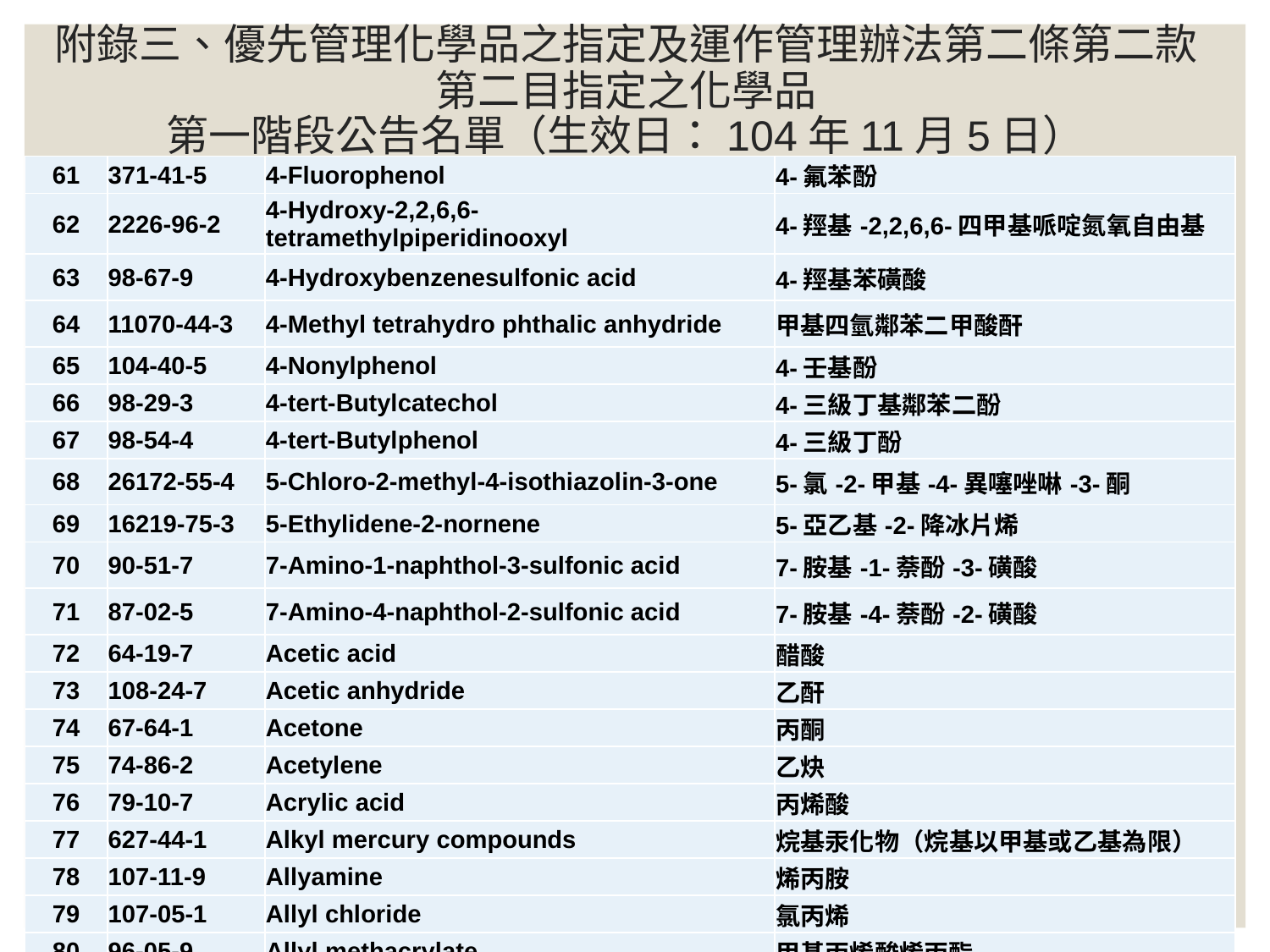

# 附錄三、優先管理化學品之指定及運作管理辦法第二條第二款第二目指定之化學品 第一階段公告名單（生效日：104年11月5日）
| 61 | 371-41-5 | 4-Fluorophenol | 4-氟苯酚 |
| --- | --- | --- | --- |
| 62 | 2226-96-2 | 4-Hydroxy-2,2,6,6-tetramethylpiperidinooxyl | 4-羥基-2,2,6,6-四甲基哌啶氮氧自由基 |
| 63 | 98-67-9 | 4-Hydroxybenzenesulfonic acid | 4-羥基苯磺酸 |
| 64 | 11070-44-3 | 4-Methyl tetrahydro phthalic anhydride | 甲基四氫鄰苯二甲酸酐 |
| 65 | 104-40-5 | 4-Nonylphenol | 4-壬基酚 |
| 66 | 98-29-3 | 4-tert-Butylcatechol | 4-三級丁基鄰苯二酚 |
| 67 | 98-54-4 | 4-tert-Butylphenol | 4-三級丁酚 |
| 68 | 26172-55-4 | 5-Chloro-2-methyl-4-isothiazolin-3-one | 5-氯-2-甲基-4-異噻唑啉-3-酮 |
| 69 | 16219-75-3 | 5-Ethylidene-2-nornene | 5-亞乙基-2-降冰片烯 |
| 70 | 90-51-7 | 7-Amino-1-naphthol-3-sulfonic acid | 7-胺基-1-萘酚-3-磺酸 |
| 71 | 87-02-5 | 7-Amino-4-naphthol-2-sulfonic acid | 7-胺基-4-萘酚-2-磺酸 |
| 72 | 64-19-7 | Acetic acid | 醋酸 |
| 73 | 108-24-7 | Acetic anhydride | 乙酐 |
| 74 | 67-64-1 | Acetone | 丙酮 |
| 75 | 74-86-2 | Acetylene | 乙炔 |
| 76 | 79-10-7 | Acrylic acid | 丙烯酸 |
| 77 | 627-44-1 | Alkyl mercury compounds | 烷基汞化物（烷基以甲基或乙基為限） |
| 78 | 107-11-9 | Allyamine | 烯丙胺 |
| 79 | 107-05-1 | Allyl chloride | 氯丙烯 |
| 80 | 96-05-9 | Allyl methacrylate | 甲基丙烯酸烯丙酯 |
| 81 | 7446-70-0 | Aluminium chloride,anhydrous | 無水氯化鋁 |